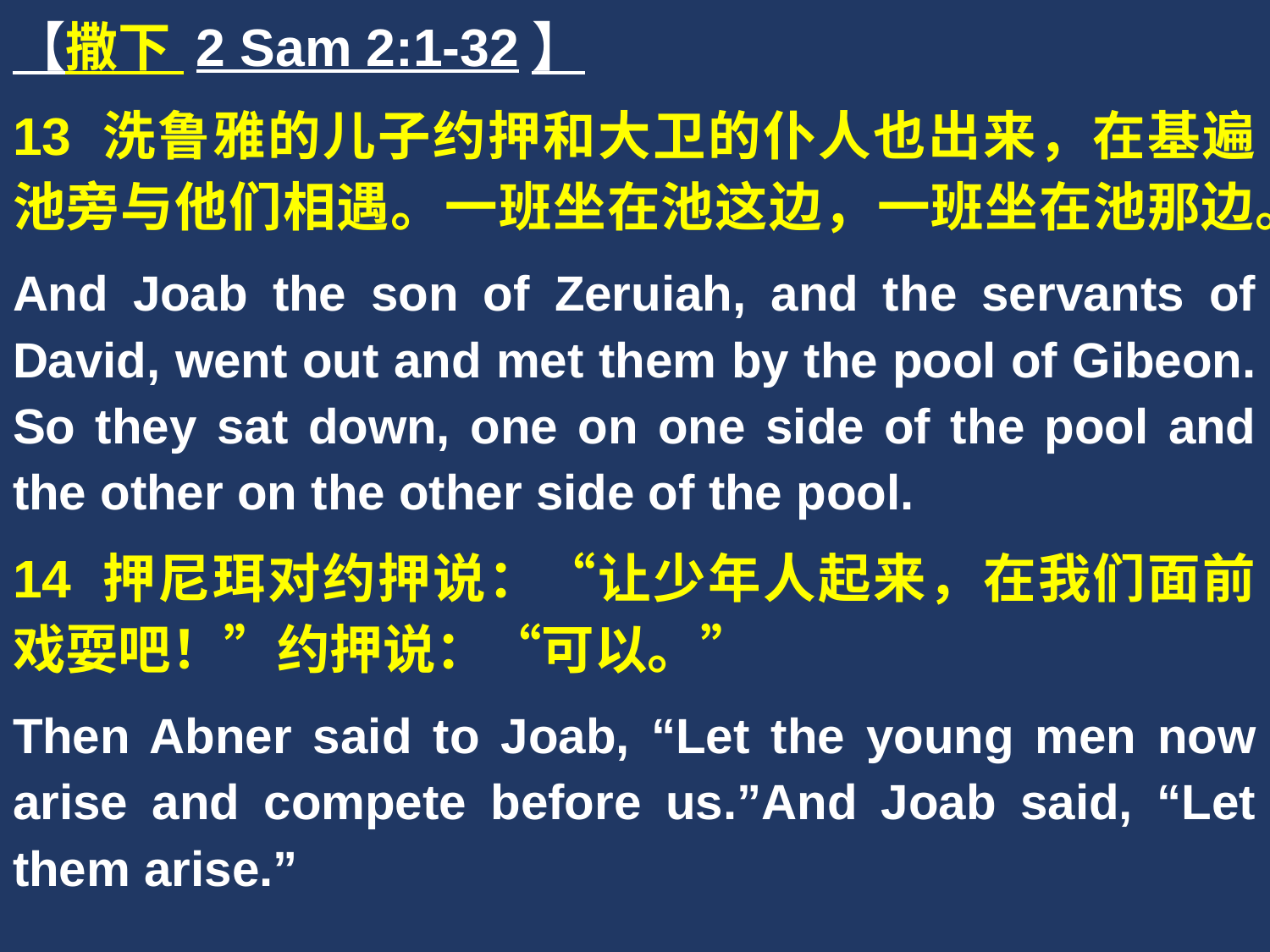

【撒下 2 Sam 2:1-32】
13 洗鲁雅的儿子约押和大卫的仆人也出来，在基遍池旁与他们相遇。一班坐在池这边，一班坐在池那边。
And Joab the son of Zeruiah, and the servants of David, went out and met them by the pool of Gibeon. So they sat down, one on one side of the pool and the other on the other side of the pool.
14 押尼珥对约押说：“让少年人起来，在我们面前戏耍吧！”约押说：“可以。”
Then Abner said to Joab, “Let the young men now arise and compete before us.”And Joab said, “Let them arise.”